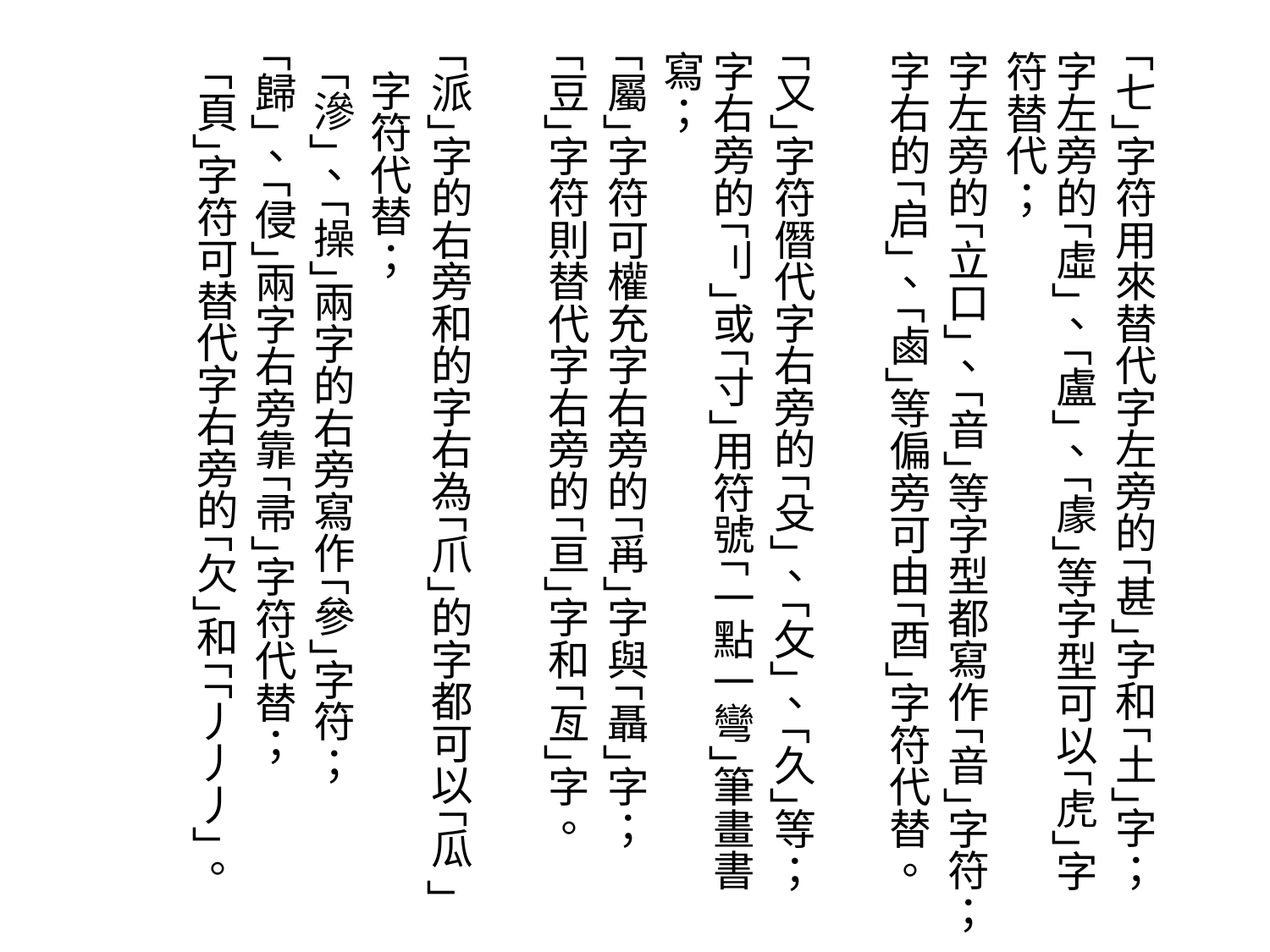

｢七｣字符用來替代字左旁的｢甚｣字和｢土｣字；
字左旁的｢虛｣、｢盧｣、｢豦｣等字型可以｢虎｣字符替代；
字左旁的｢立口｣、｢音｣等字型都寫作｢音｣字符；
字右的｢启｣、｢鹵｣等偏旁可由｢酉｣字符代替。

｢又｣字符僭代字右旁的｢殳｣、｢攵｣、｢久｣等；
字右旁的｢刂｣或｢寸｣用符號｢一點一彎｣筆畫書寫；
｢屬｣字符可權充字右旁的｢爯｣字與｢聶｣字；
｢豆｣字符則替代字右旁的｢亘｣字和｢亙｣字。

｢派｣字的右旁和的字右為｢爪｣的字都可以｢瓜 ｣
 字符代替；
 ｢滲｣、｢操｣兩字的右旁寫作｢參｣字符；
｢歸｣、｢侵｣兩字右旁靠｢帚｣字符代替；
 ｢頁｣字符可替代字右旁的｢欠｣和｢｢丿丿丿｣。

#